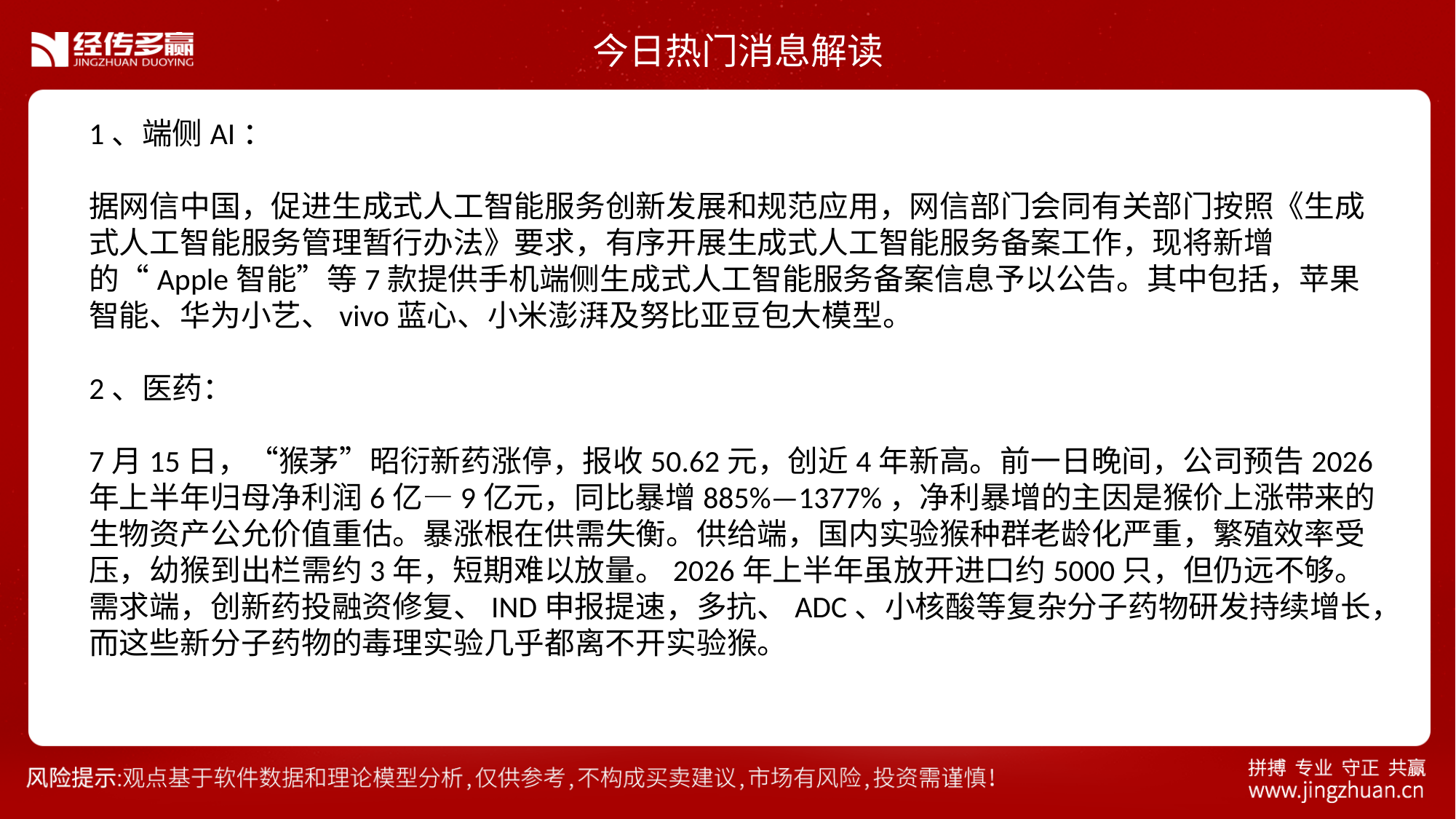

今日热门消息解读
1、端侧AI：

据网信中国，促进生成式人工智能服务创新发展和规范应用，网信部门会同有关部门按照《生成式人工智能服务管理暂行办法》要求，有序开展生成式人工智能服务备案工作，现将新增的“Apple智能”等7款提供手机端侧生成式人工智能服务备案信息予以公告。其中包括，苹果智能、华为小艺、vivo蓝心、小米澎湃及努比亚豆包大模型。

2、医药：

7月15日，“猴茅”昭衍新药涨停，报收50.62元，创近4年新高。前一日晚间，公司预告2026年上半年归母净利润6亿—9亿元，同比暴增885%—1377%，净利暴增的主因是猴价上涨带来的生物资产公允价值重估。暴涨根在供需失衡。供给端，国内实验猴种群老龄化严重，繁殖效率受压，幼猴到出栏需约3年，短期难以放量。2026年上半年虽放开进口约5000只，但仍远不够。需求端，创新药投融资修复、IND申报提速，多抗、ADC、小核酸等复杂分子药物研发持续增长，而这些新分子药物的毒理实验几乎都离不开实验猴。